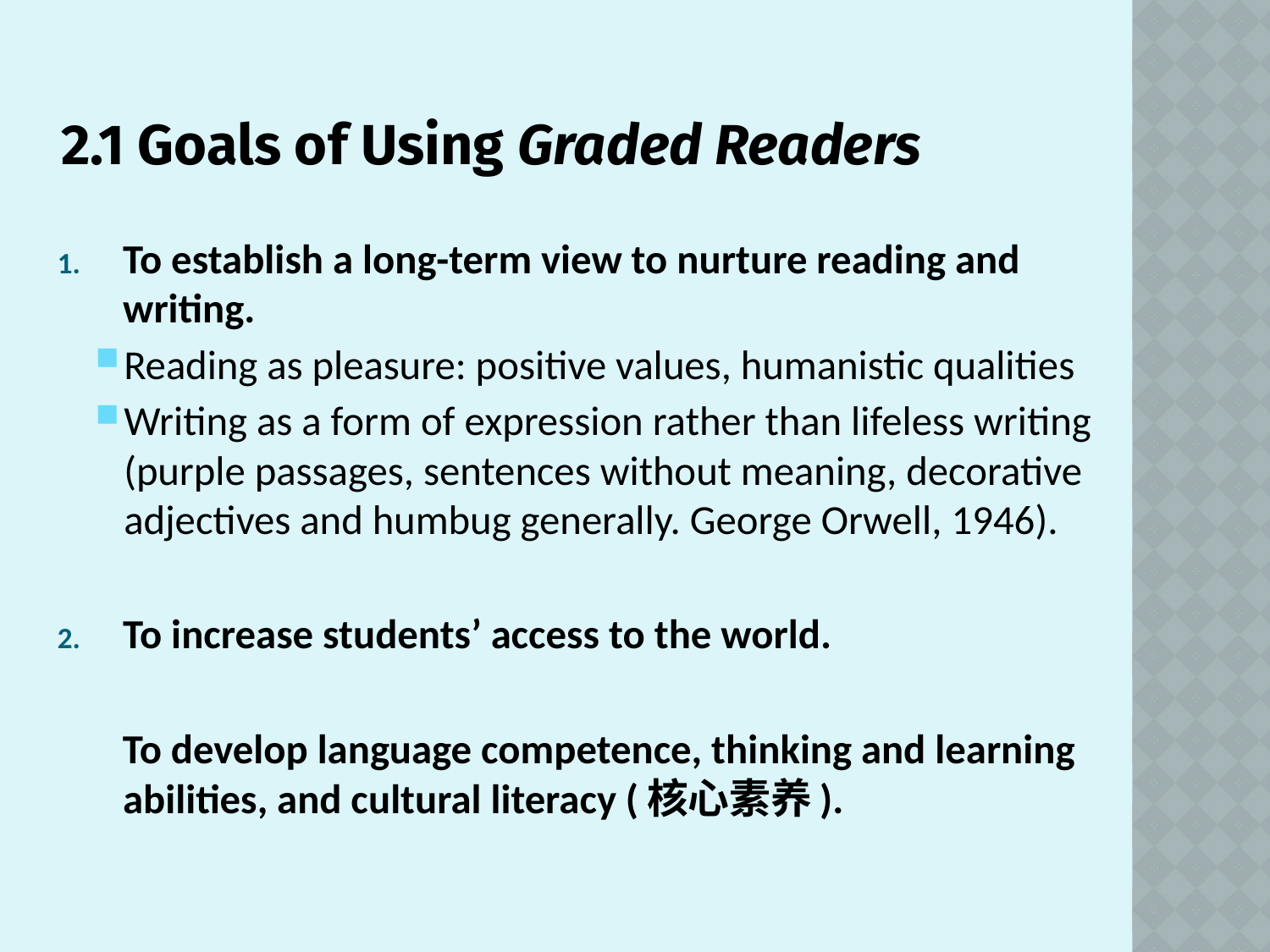

# 2.1 Goals of Using Graded Readers
To establish a long-term view to nurture reading and writing.
Reading as pleasure: positive values, humanistic qualities
Writing as a form of expression rather than lifeless writing (purple passages, sentences without meaning, decorative adjectives and humbug generally. George Orwell, 1946).

To increase students’ access to the world.

       To develop language competence, thinking and learning abilities, and cultural literacy (核心素养).